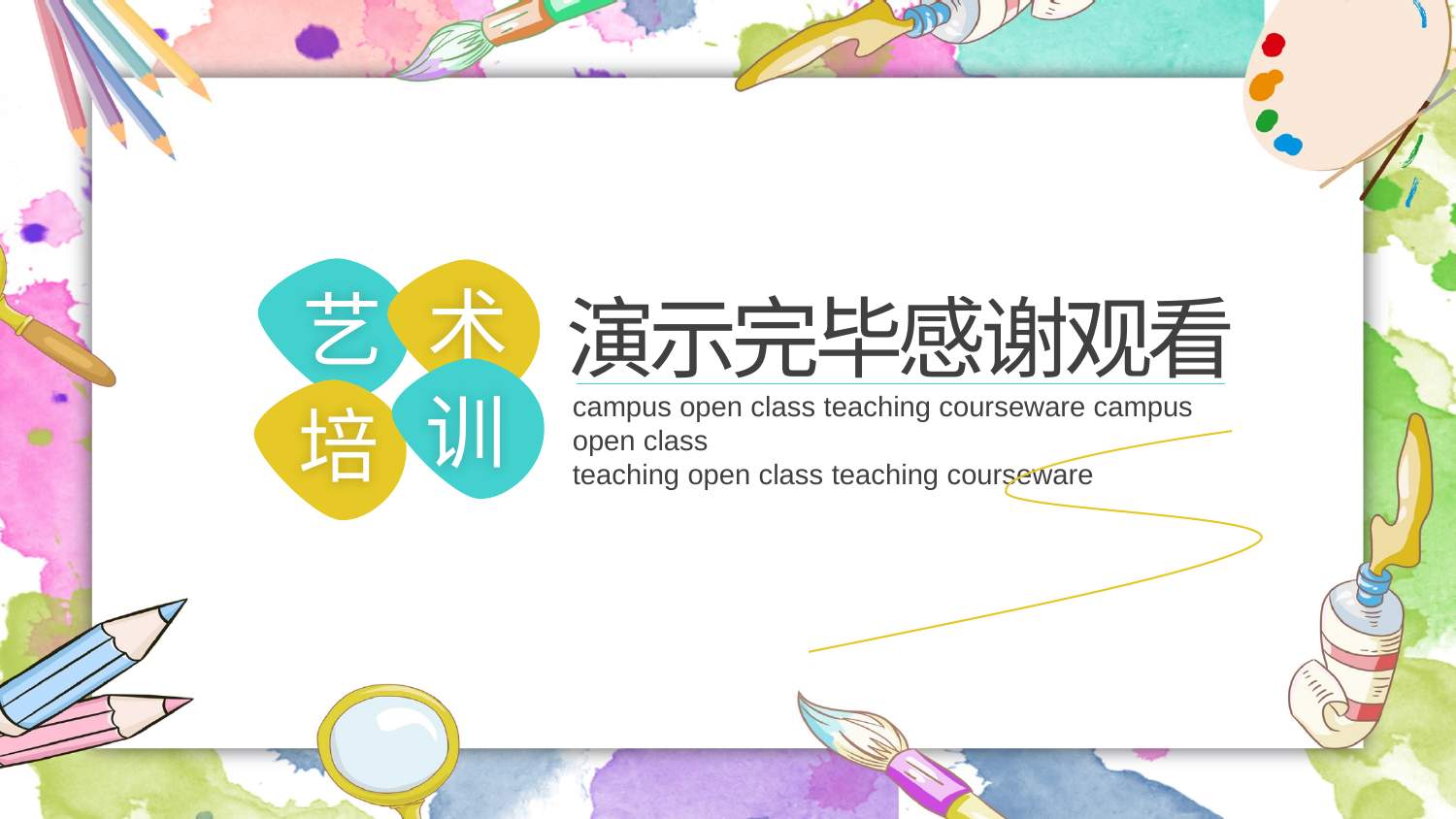

艺

术
演示完毕感谢观看

训

培
campus open class teaching courseware campus open class
teaching open class teaching courseware